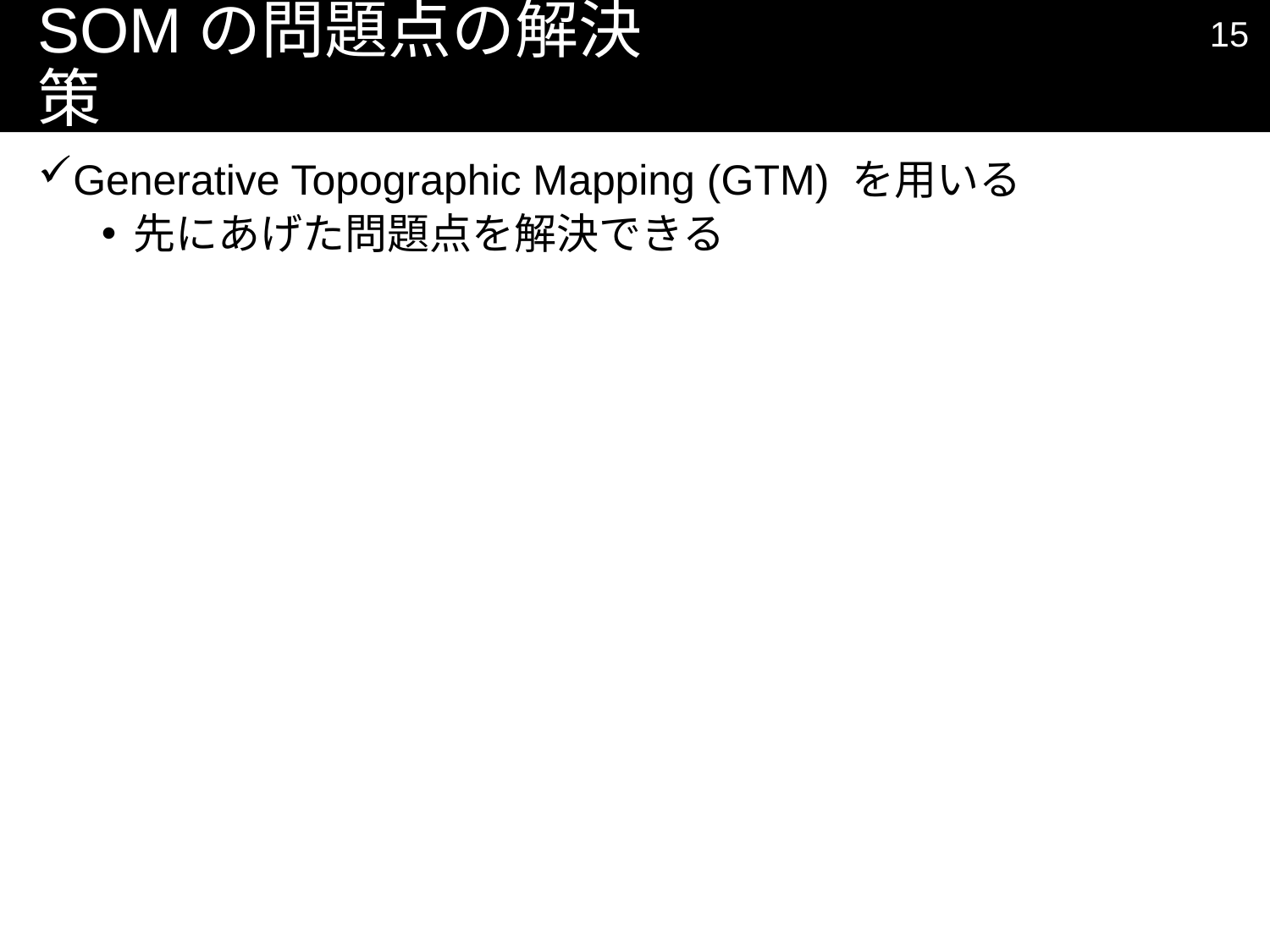

15
# SOMの問題点の解決策
Generative Topographic Mapping (GTM) を用いる
先にあげた問題点を解決できる